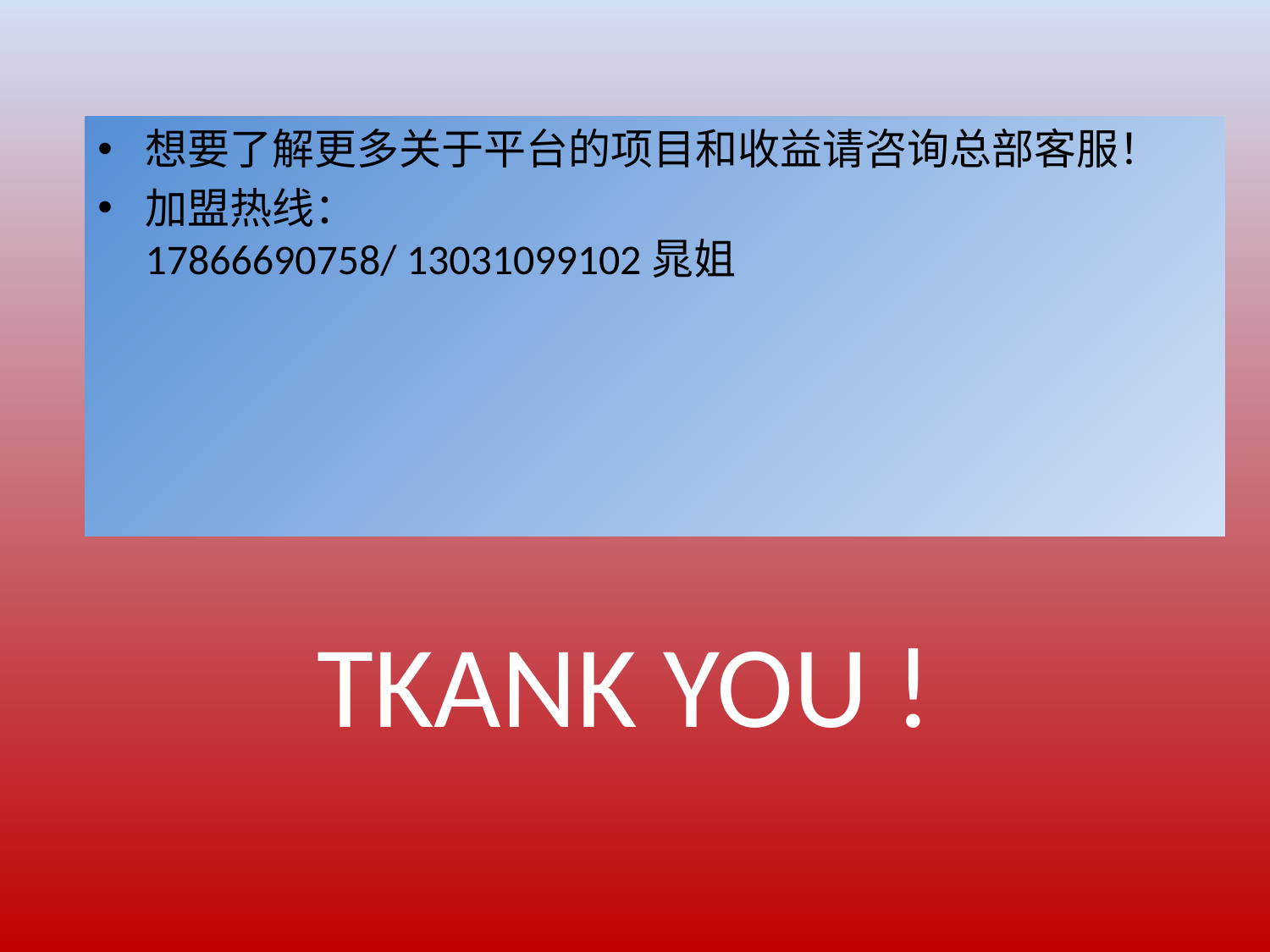

想要了解更多关于平台的项目和收益请咨询总部客服！
加盟热线：
17866690758/ 13031099102晁姐

TKANK YOU !